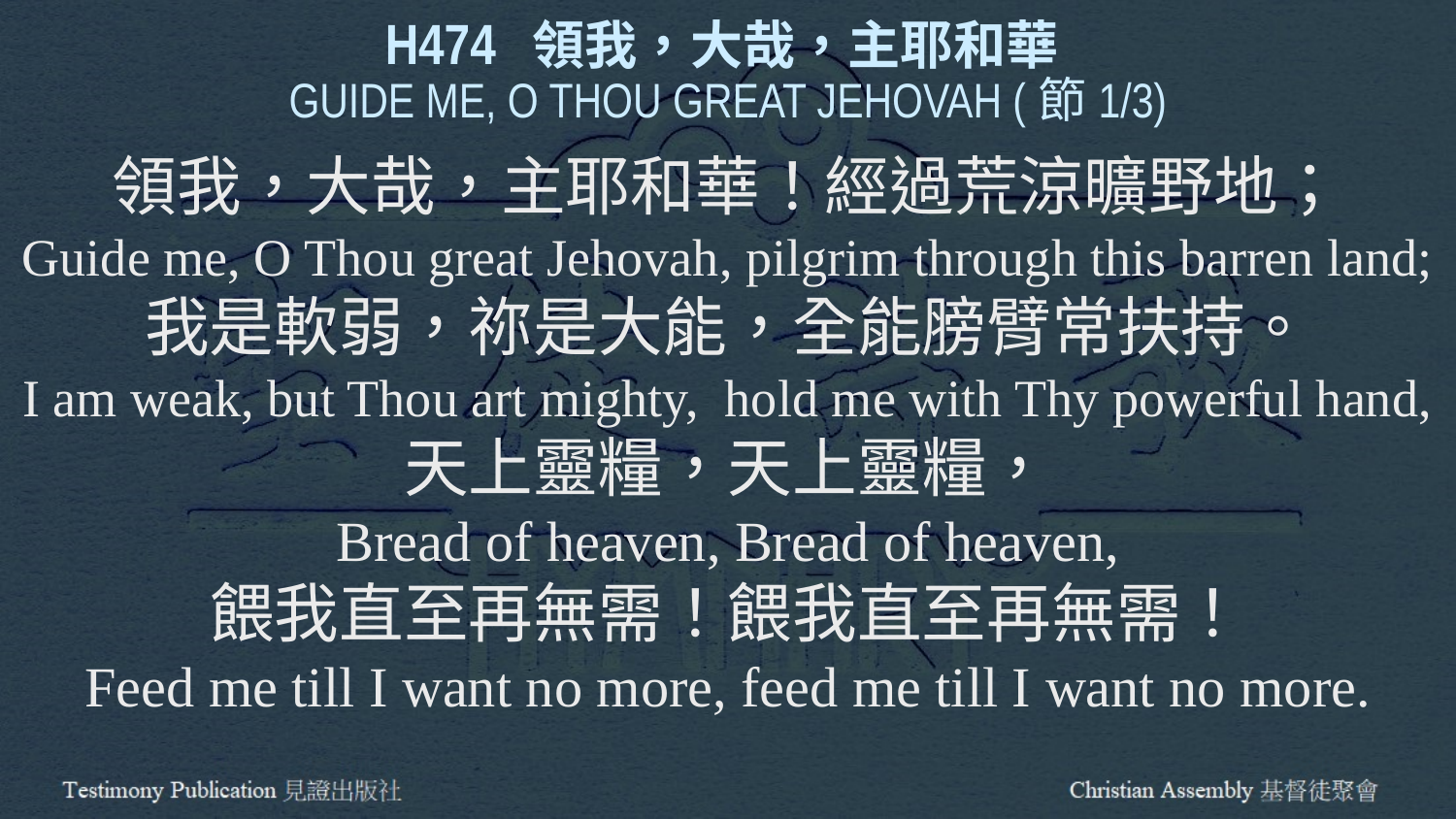

H474  領我，大哉，主耶和華
GUIDE ME, O THOU GREAT JEHOVAH (節1/3)
領我，大哉，主耶和華！經過荒涼曠野地；
Guide me, O Thou great Jehovah, pilgrim through this barren land;
我是軟弱，祢是大能，全能膀臂常扶持。
I am weak, but Thou art mighty,  hold me with Thy powerful hand,
天上靈糧，天上靈糧，
Bread of heaven, Bread of heaven,
餵我直至再無需！餵我直至再無需！
Feed me till I want no more, feed me till I want no more.